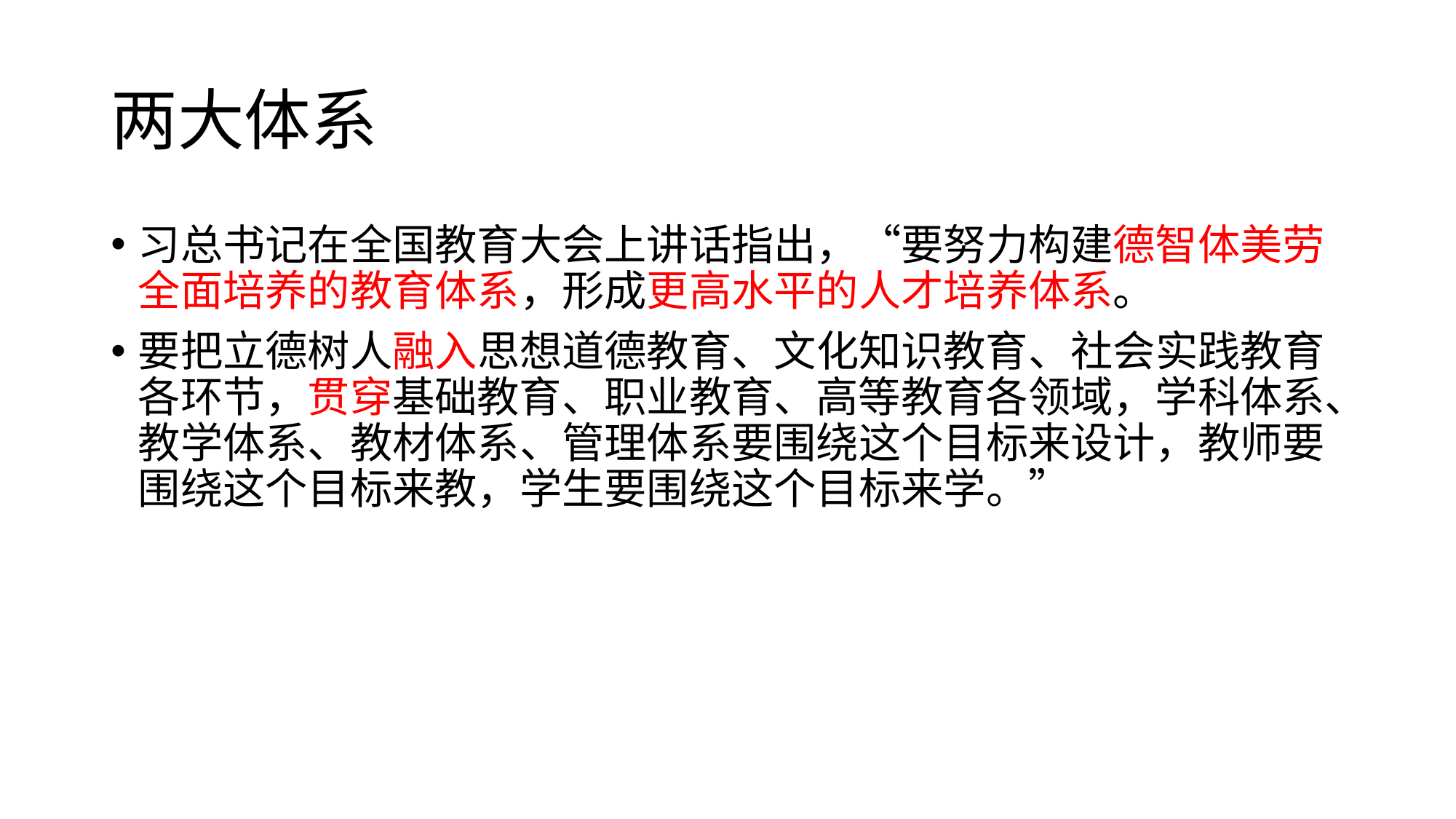

# 两大体系
习总书记在全国教育大会上讲话指出，“要努力构建德智体美劳全面培养的教育体系，形成更高水平的人才培养体系。
要把立德树人融入思想道德教育、文化知识教育、社会实践教育各环节，贯穿基础教育、职业教育、高等教育各领域，学科体系、教学体系、教材体系、管理体系要围绕这个目标来设计，教师要围绕这个目标来教，学生要围绕这个目标来学。”